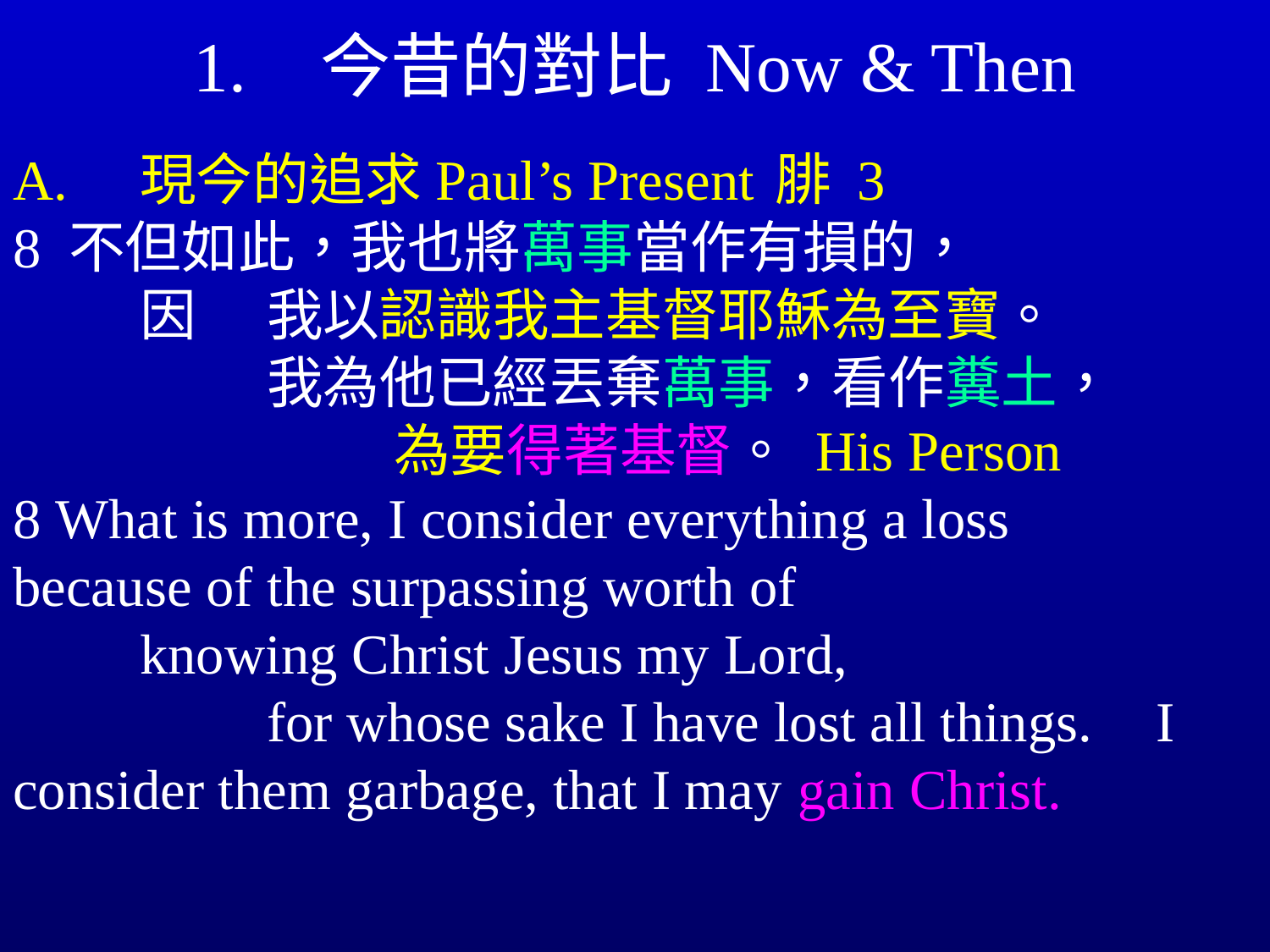

# 1.	今昔的對比 Now & Then
A.	現今的追求Paul’s Present	腓 3
8 不但如此，我也將萬事當作有損的，
	因	我以認識我主基督耶穌為至寶。
我為他已經丟棄萬事，看作糞土，
	為要得著基督。 His Person
8 What is more, I consider everything a loss 		because of the surpassing worth of 				knowing Christ Jesus my Lord, 					for whose sake I have lost all things. 	I consider them garbage, that I may gain Christ.